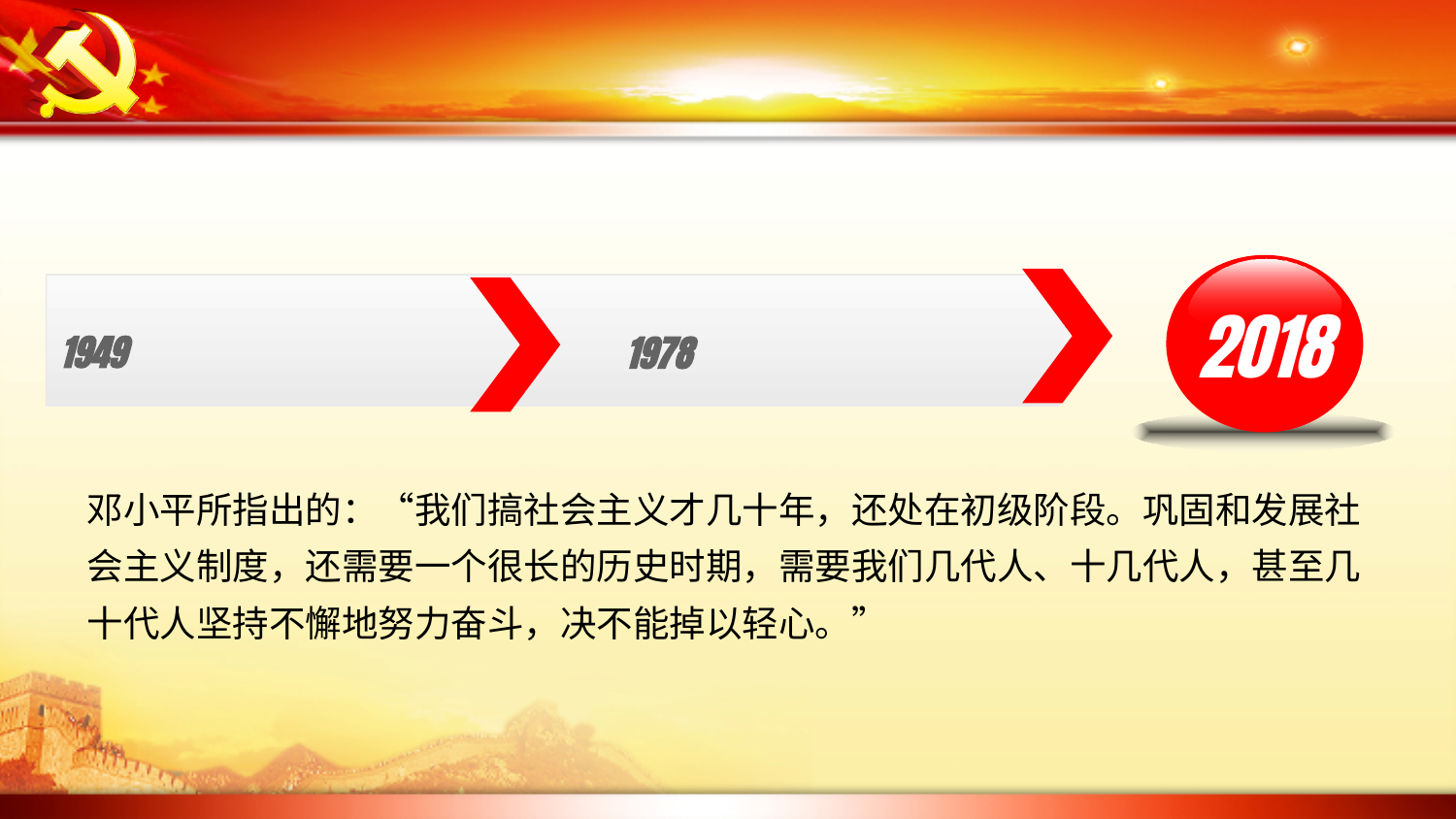

2018

1949
1978
邓小平所指出的：“我们搞社会主义才几十年，还处在初级阶段。巩固和发展社会主义制度，还需要一个很长的历史时期，需要我们几代人、十几代人，甚至几十代人坚持不懈地努力奋斗，决不能掉以轻心。”